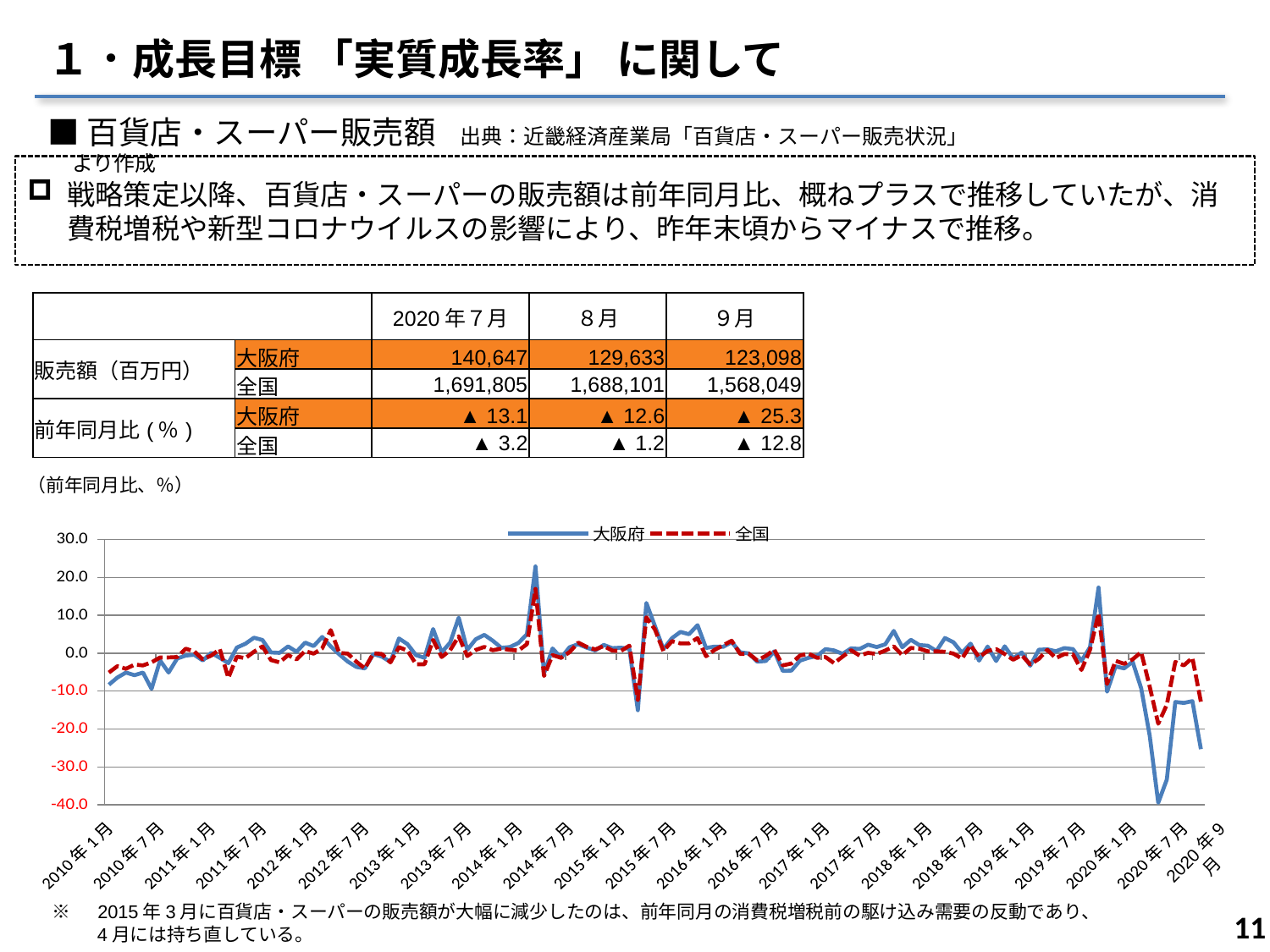

１．成長目標 「実質成長率」 に関して
■百貨店・スーパー販売額　出典：近畿経済産業局「百貨店・スーパー販売状況」より作成
戦略策定以降、百貨店・スーパーの販売額は前年同月比、概ねプラスで推移していたが、消費税増税や新型コロナウイルスの影響により、昨年末頃からマイナスで推移。
|  |  | 2020年７月 | ８月 | ９月 |
| --- | --- | --- | --- | --- |
| 販売額（百万円） | 大阪府 | 140,647 | 129,633 | 123,098 |
|  | 全国 | 1,691,805 | 1,688,101 | 1,568,049 |
| 前年同月比(％) | 大阪府 | ▲ 13.1 | ▲ 12.6 | ▲ 25.3 |
|  | 全国 | ▲ 3.2 | ▲ 1.2 | ▲ 12.8 |
（前年同月比、％）

### Chart

| Category | 大阪府 | 全国 |
|---|---|---|
| 40179 | -8.3 | -5.1 |
| 40210 | -6.4 | -3.4 |
| 40238 | -5.1 | -4.1 |
| 40269 | -5.8 | -3.0 |
| 40299 | -5.1 | -3.2 |
| 40330 | -9.4 | -2.4 |
| 40360 | -1.9 | -1.1 |
| 40391 | -5.1 | -1.1 |
| 40422 | -1.4 | -1.0 |
| 40452 | -0.6 | 1.2 |
| 40483 | -0.4 | 0.5 |
| 40513 | -1.9 | -1.6 |
| 40544 | 0.1 | -0.6 |
| 40575 | -1.2 | 1.1 |
| 40603 | -2.6 | -6.5 |
| 40634 | 1.5 | -0.9 |
| 40664 | 2.5 | -1.3 |
| 40695 | 4.1 | 0.4 |
| 40725 | 3.5 | 1.8 |
| 40756 | 0.2 | -1.8 |
| 40787 | 0.1 | -2.4 |
| 40817 | 1.8 | -0.5 |
| 40848 | 0.4 | -1.6 |
| 40878 | 2.8 | 0.6 |
| 40909 | 1.9 | -0.1 |
| 40940 | 4.3 | 1.3 |
| 40969 | 1.8 | 6.1 |
| 41000 | -0.3 | 0.1 |
| 41030 | -2.2 | -0.1 |
| 41061 | -3.6 | -2.2 |
| 41091 | -4.0 | -4.0 |
| 41122 | -0.2 | 0.0 |
| 41153 | -0.9 | -0.2 |
| 41183 | -2.3 | -2.4 |
| 41214 | 3.9 | 1.6 |
| 41244 | 2.4 | 0.7 |
| 41275 | -0.5 | -2.9 |
| 41306 | -1.2 | -2.9 |
| 41334 | 6.4 | 3.5 |
| 41365 | 0.2581087015974788 | -1.0 |
| 41395 | 2.8106716962601297 | 0.8 |
| 41426 | 9.394786623763892 | 4.483539954320449 |
| 41456 | 0.9049884661902041 | -0.7314795516829946 |
| 41487 | 3.6801939750309884 | 0.873149363507153 |
| 41518 | 4.840804626481827 | 1.66436643504764 |
| 41548 | 3.3053491276587437 | 0.8 |
| 41579 | 1.4316768454270061 | 1.2341919263533185 |
| 41609 | 1.6404599720488307 | 0.8997632590705678 |
| 41640 | 2.7082084371137967 | 0.7 |
| 41671 | 5.0309154594597345 | 2.4 |
| 41699 | 22.911106520643827 | 17.0 |
| 41730 | -5.338302062385665 | -6.0 |
| 41760 | 1.2628314239676826 | -0.5 |
| 41791 | -1.190372019524645 | -1.2 |
| 41821 | 1.595206340001937 | 0.3 |
| 41852 | 2.3905782882138737 | 2.8 |
| 41883 | 1.4730556771542496 | 1.7 |
| 41913 | 0.7384685778620792 | 1.0 |
| 41944 | 2.1970410800718128 | 1.9 |
| 41974 | 1.3439608115565846 | 0.7 |
| 42005 | 1.4747061097060197 | 0.6 |
| 42036 | 1.1837449201731687 | 2.0 |
| 42064 | -15.04186343270328 | -12.3 |
| 42095 | 13.262224595837523 | 9.5 |
| 42125 | 7.198720205867474 | 6.3 |
| 42156 | 1.0959945315405406 | 0.6 |
| 42186 | 3.976887139289758 | 3.2 |
| 42217 | 5.631578290501665 | 2.6 |
| 42248 | 5.03114772757209 | 2.6 |
| 42278 | 7.413651689865944 | 4.0 |
| 42309 | 1.4044928274009436 | -0.8 |
| 42339 | 1.7605208076282963 | 0.9 |
| 42370 | 1.6823007794617837 | 2.1 |
| 42401 | 2.9424078009442525 | 3.3 |
| 42430 | 0.2510223764952144 | -0.2 |
| 42461 | -0.04327733173100512 | -0.1 |
| 42491 | -2.218411314466195 | -1.9 |
| 42522 | -2.0433535377857197 | -0.7 |
| 42552 | 0.515203110991294 | 0.9 |
| 42583 | -4.676080898014973 | -3.2 |
| 42614 | -4.561122055798592 | -2.7 |
| 42644 | -1.9683426024216146 | -0.6 |
| 42675 | -1.2086256380862181 | -0.1 |
| 42705 | -0.7168288047714242 | -1.2 |
| 42736 | 1.0947978174903596 | -1.0 |
| 42767 | 0.7576747184965029 | -2.6 |
| 42795 | -0.161445918039945 | -0.9 |
| 42826 | 1.286771504560619 | 0.8 |
| 42856 | 1.1258668407514847 | -0.6 |
| 42887 | 2.2655170320761755 | 0.1 |
| 42917 | 1.6287612548137673 | -0.2 |
| 42948 | 2.348623237411431 | 0.7 |
| 42979 | 5.897615210682503 | 1.8 |
| 43009 | 1.58008688292999 | -0.5 |
| 43040 | 3.5531847132084238 | 1.4 |
| 43070 | 2.16085900744514 | 1.2 |
| 43101 | 1.987615048206436 | 0.5 |
| 43132 | 0.5901532918797301 | 0.5 |
| 43160 | 4.012735436261082 | 0.4 |
| 43191 | 2.8905315758412655 | -0.1 |
| 43221 | 0.11689204659862185 | -1.4 |
| 43252 | 2.547096205510414 | 2.1 |
| 43282 | -1.9445834009990506 | -1.0 |
| 43313 | 1.7618544265480125 | 0.6 |
| 43344 | -2.0409501463610837 | 1.1 |
| 43374 | 1.8251953782967973 | -0.2 |
| 43405 | -1.3341371453120416 | -1.7 |
| 43435 | 0.19889140552167817 | -0.5 |
| 43466 | -3.301383800956458 | -3.0 |
| 43497 | 0.9258729852972465 | -1.5 |
| 43525 | 1.0298164795779172 | 0.9 |
| 43556 | 0.5264927663167356 | -1.3 |
| 43586 | 1.3699991140256031 | -0.2 |
| 43617 | 1.0956510899829084 | -0.3 |
| 43647 | -2.0227514683933947 | -4.4 |
| 43678 | 1.599150939380607 | 0.9 |
| 43709 | 17.343657423166462 | 10.5 |
| 43739 | -10.140383245273398 | -8.1 |
| 43770 | -3.4715091102834066 | -2.0 |
| 43800 | -3.9962404137135508 | -2.8 |
| 43831 | -2.2493438264937993 | -1.6 |
| 43862 | -9.244756240531004 | 0.3 |
| 43891 | -21.727127594323875 | -8.8 |
| 43922 | -39.46197761191321 | -18.6 |
| 43952 | -33.34309246477241 | -13.6 |
| 43983 | -12.859556471587254 | -2.3 |
| 44013 | -13.11160951110017 | -3.2 |
| 44044 | -12.6329316875551 | -1.2 |
| 44075 | -25.31031033903298 | -12.8 |
2020年9月
※　2015年3月に百貨店・スーパーの販売額が大幅に減少したのは、前年同月の消費税増税前の駆け込み需要の反動であり、
　　 4月には持ち直している。
11